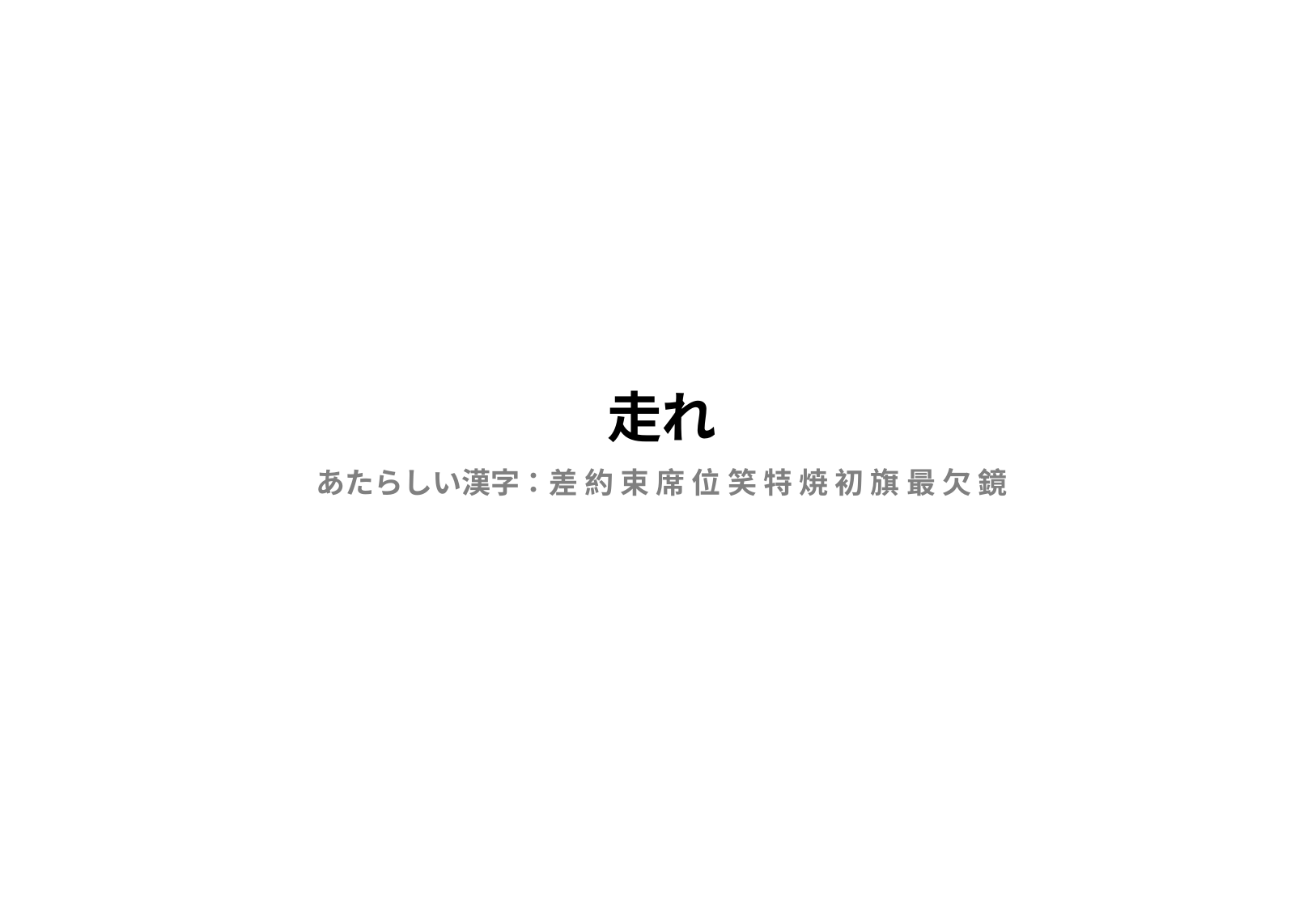

# 走れ
あたらしい漢字：差 約 束 席 位 笑 特 焼 初 旗 最 欠 鏡